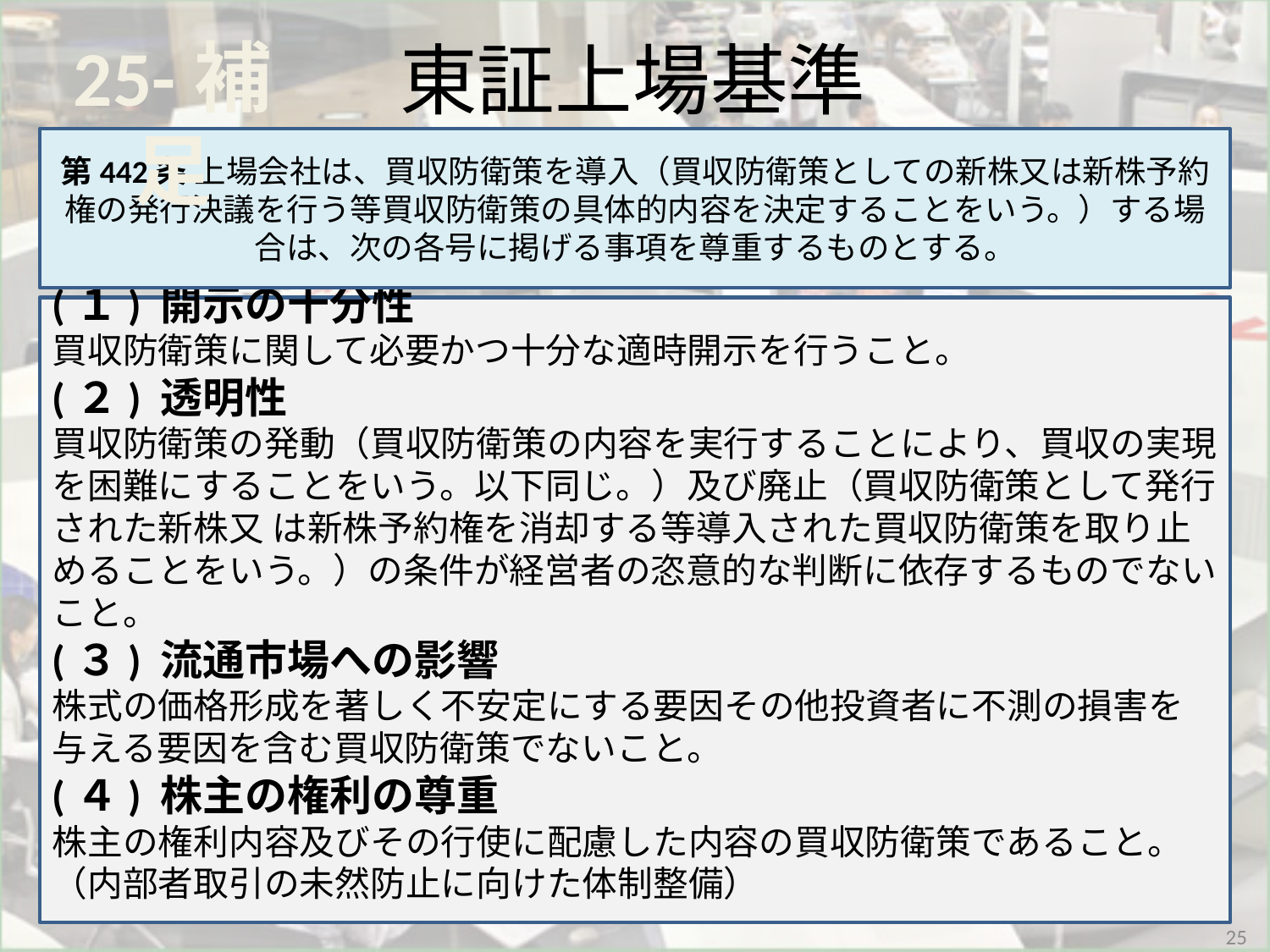

# 東証上場基準
25-補足
第442条 上場会社は、買収防衛策を導入（買収防衛策としての新株又は新株予約権の発行決議を行う等買収防衛策の具体的内容を決定することをいう。）する場合は、次の各号に掲げる事項を尊重するものとする。
(１) 開示の十分性
買収防衛策に関して必要かつ十分な適時開示を行うこと。
(２) 透明性
買収防衛策の発動（買収防衛策の内容を実行することにより、買収の実現を困難にすることをいう。以下同じ。）及び廃止（買収防衛策として発行された新株又 は新株予約権を消却する等導入された買収防衛策を取り止めることをいう。）の条件が経営者の恣意的な判断に依存するものでないこと。
(３) 流通市場への影響
株式の価格形成を著しく不安定にする要因その他投資者に不測の損害を与える要因を含む買収防衛策でないこと。
(４) 株主の権利の尊重
株主の権利内容及びその行使に配慮した内容の買収防衛策であること。（内部者取引の未然防止に向けた体制整備）

25